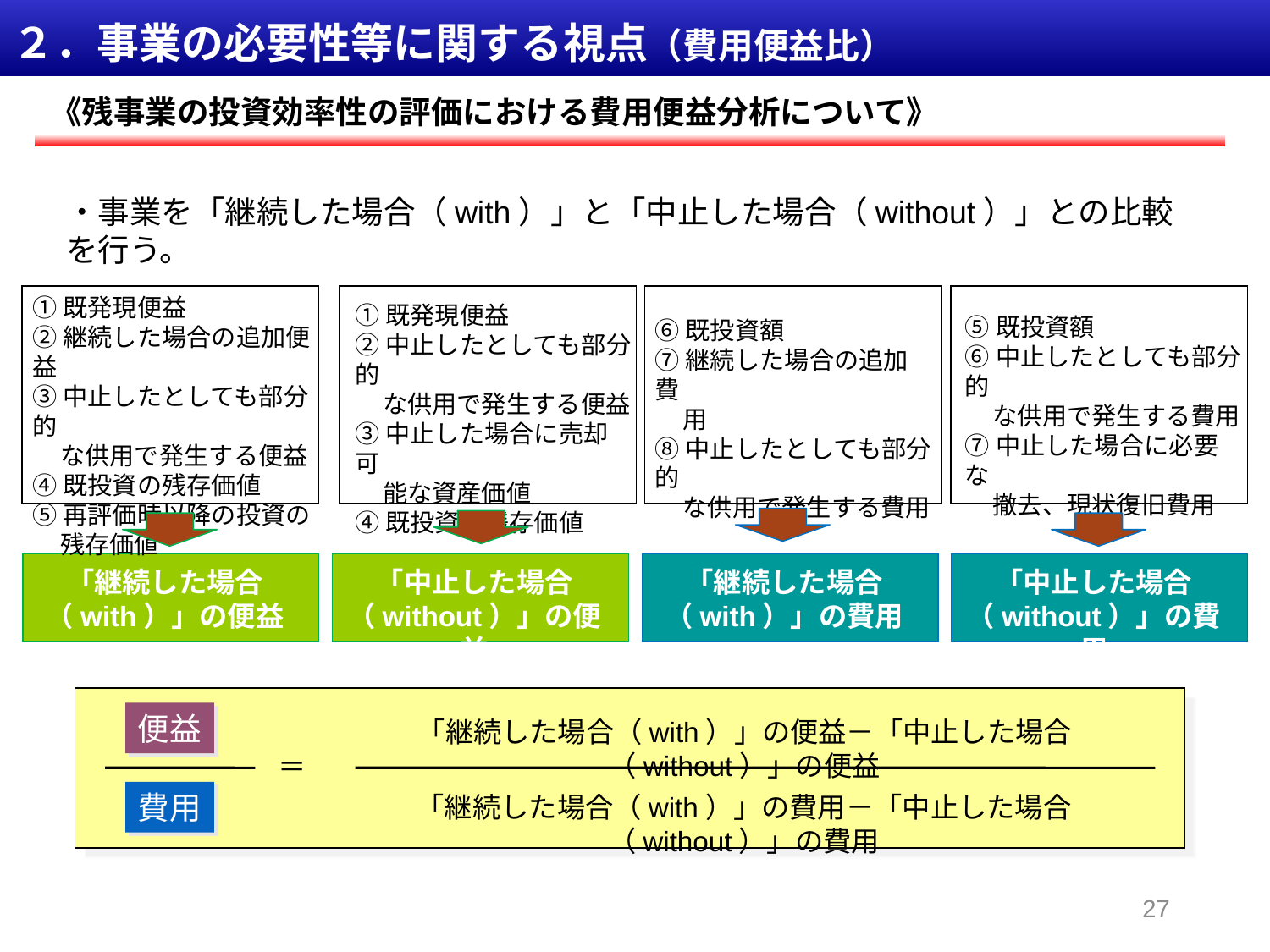

２．事業の必要性等に関する視点（費用便益比）
《残事業の投資効率性の評価における費用便益分析について》

・事業を「継続した場合（with）」と「中止した場合（without）」との比較を行う。
①既発現便益
②継続した場合の追加便益
③中止したとしても部分的
    な供用で発生する便益
④既投資の残存価値
⑤再評価時以降の投資の
    残存価値

①既発現便益
②中止したとしても部分的
    な供用で発生する便益
③中止した場合に売却可
    能な資産価値
④既投資の残存価値
⑤既投資額
⑥中止したとしても部分的
    な供用で発生する費用
⑦中止した場合に必要な
    撤去、現状復旧費用
⑥既投資額
⑦継続した場合の追加費
    用
⑧中止したとしても部分的
    な供用で発生する費用

「継続した場合
（with）」の便益
「中止した場合
（without）」の便益
「継続した場合
（with）」の費用
「中止した場合
（without）」の費用

便益
費用
「継続した場合（with）」の便益－「中止した場合（without）」の便益
＝

「継続した場合（with）」の費用－「中止した場合（without）」の費用
27